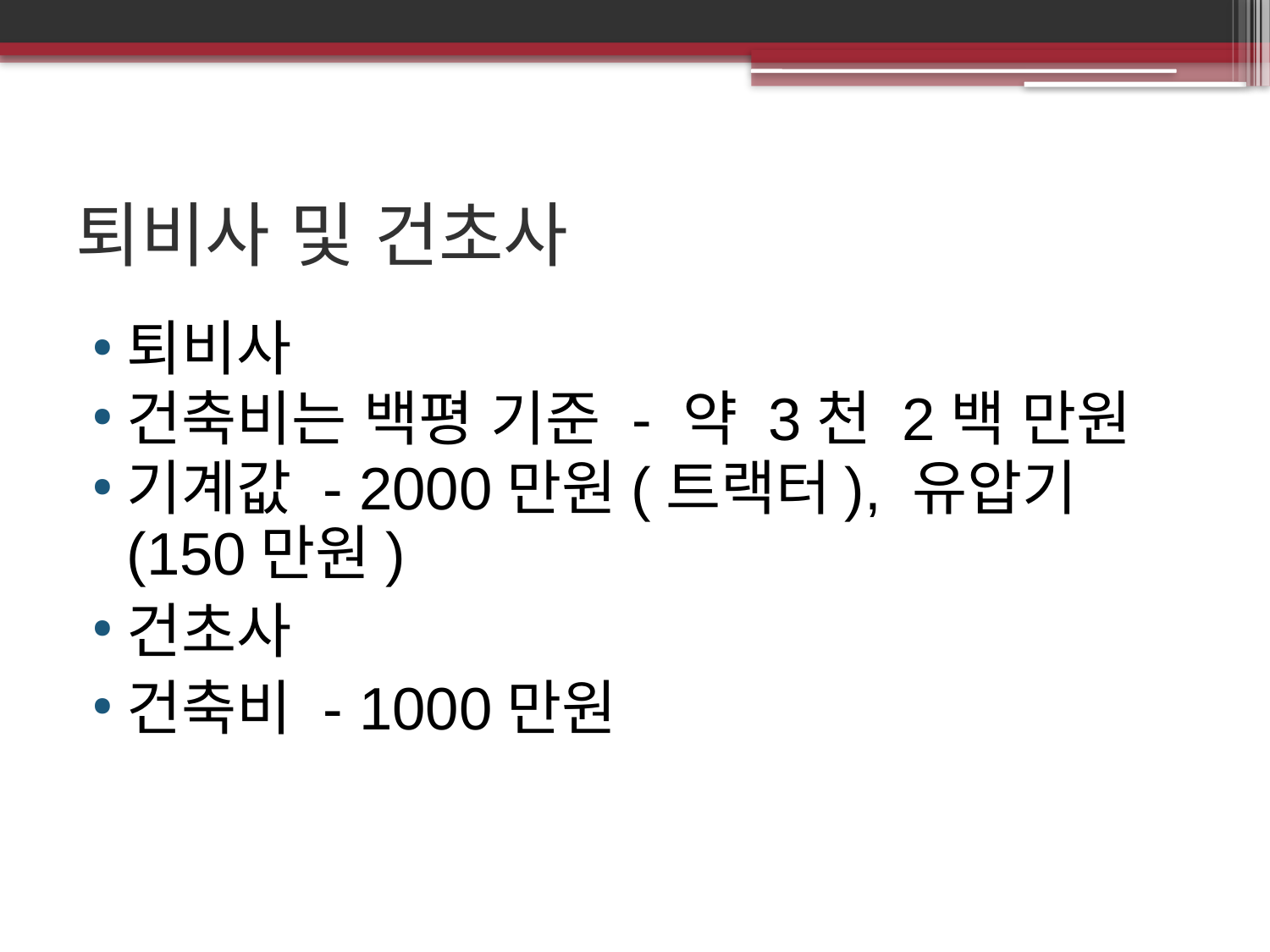

# 퇴비사 및 건초사
퇴비사
건축비는 백평 기준 - 약 3천 2백 만원
기계값 - 2000만원(트랙터), 유압기(150만원)
건초사
건축비 - 1000만원